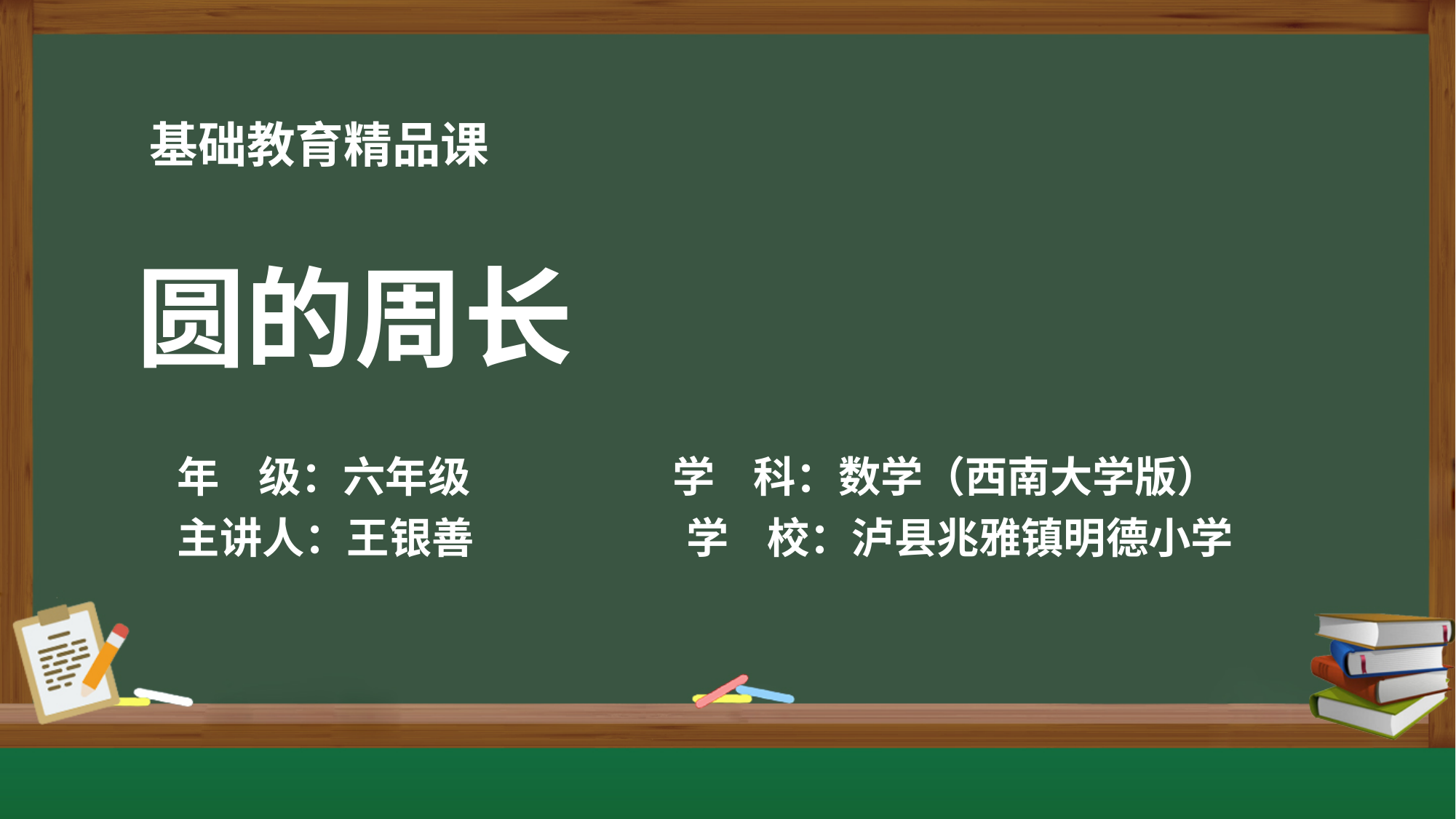

圆的周长
年    级：六年级                     学    科：数学（西南大学版）
主讲人：王银善                      学    校：泸县兆雅镇明德小学